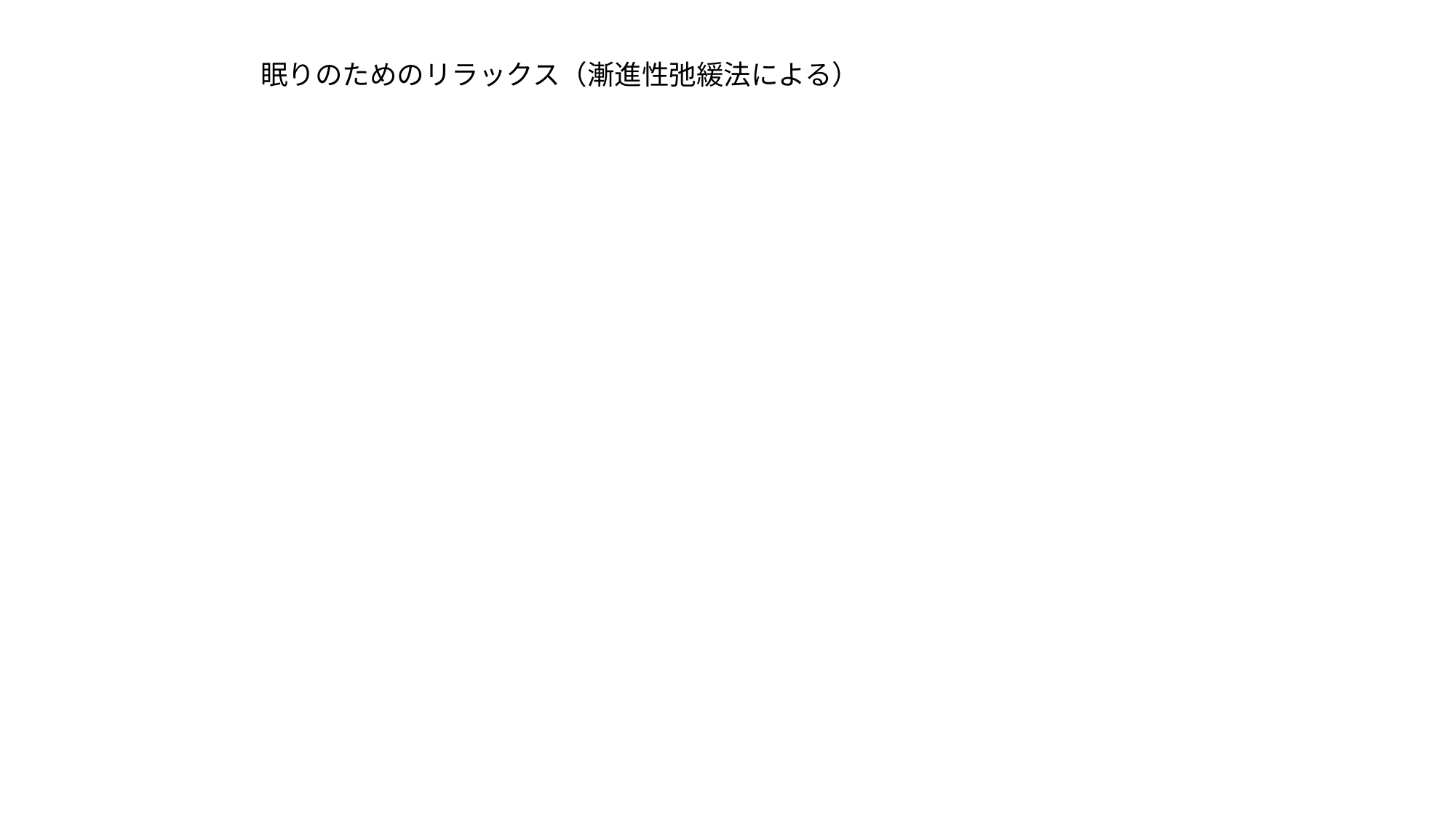

眠りのためのリラックス（漸進性弛緩法による）
東日本大震災後文部科学省委託事業で社会応援ネットワーク制作・日本ストレスマネジメント学会監修